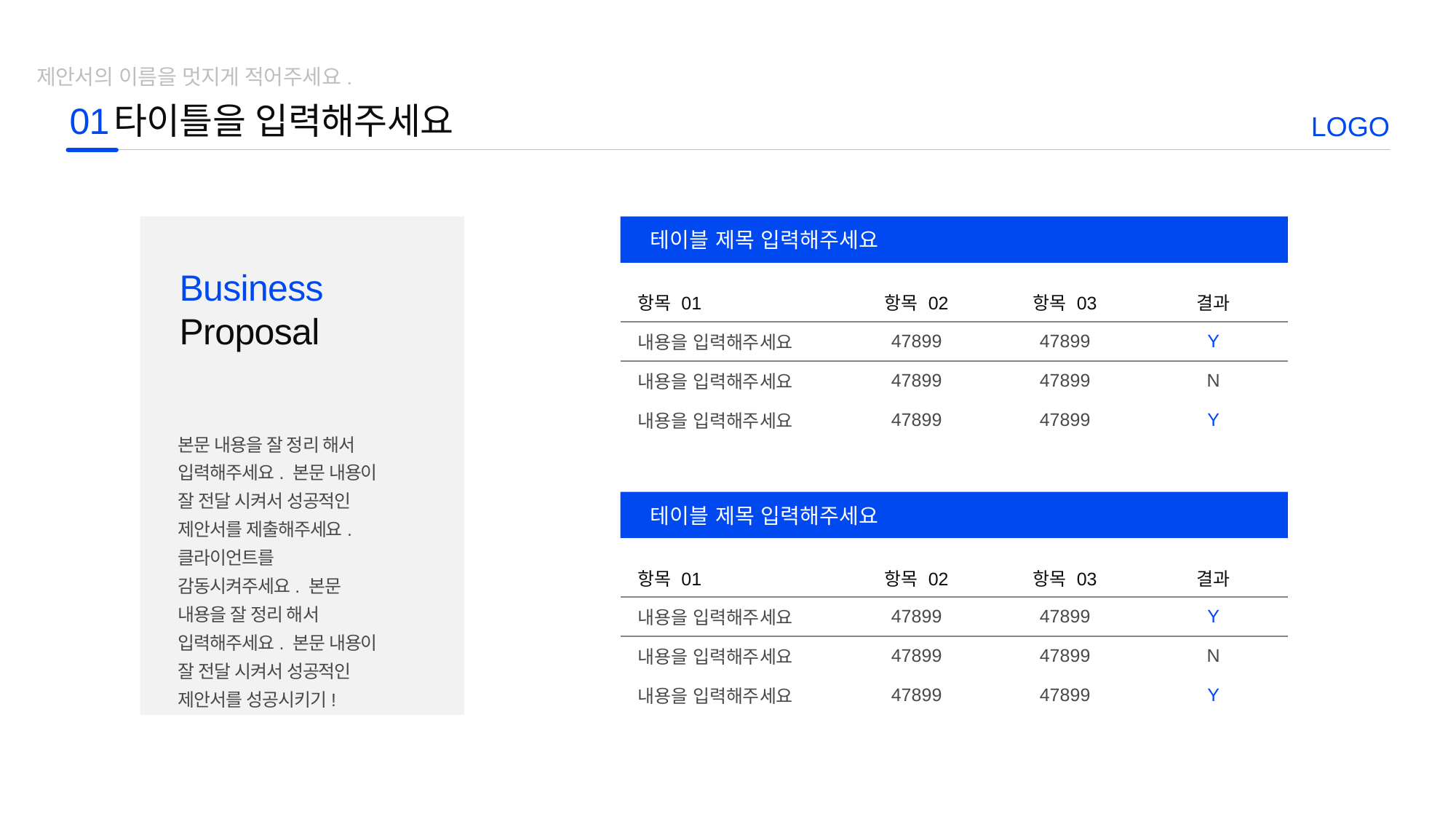

제안서의 이름을 멋지게 적어주세요.
01
타이틀을 입력해주세요
LOGO

테이블 제목 입력해주세요
Business
Proposal
| 항목 01 | 항목 02 | 항목 03 | 결과 |
| --- | --- | --- | --- |
| 내용을 입력해주세요 | 47899 | 47899 | Y |
| 내용을 입력해주세요 | 47899 | 47899 | N |
| 내용을 입력해주세요 | 47899 | 47899 | Y |
본문 내용을 잘 정리 해서 입력해주세요. 본문 내용이 잘 전달 시켜서 성공적인 제안서를 제출해주세요. 클라이언트를 감동시켜주세요. 본문 내용을 잘 정리 해서 입력해주세요. 본문 내용이 잘 전달 시켜서 성공적인 제안서를 성공시키기!
테이블 제목 입력해주세요
| 항목 01 | 항목 02 | 항목 03 | 결과 |
| --- | --- | --- | --- |
| 내용을 입력해주세요 | 47899 | 47899 | Y |
| 내용을 입력해주세요 | 47899 | 47899 | N |
| 내용을 입력해주세요 | 47899 | 47899 | Y |